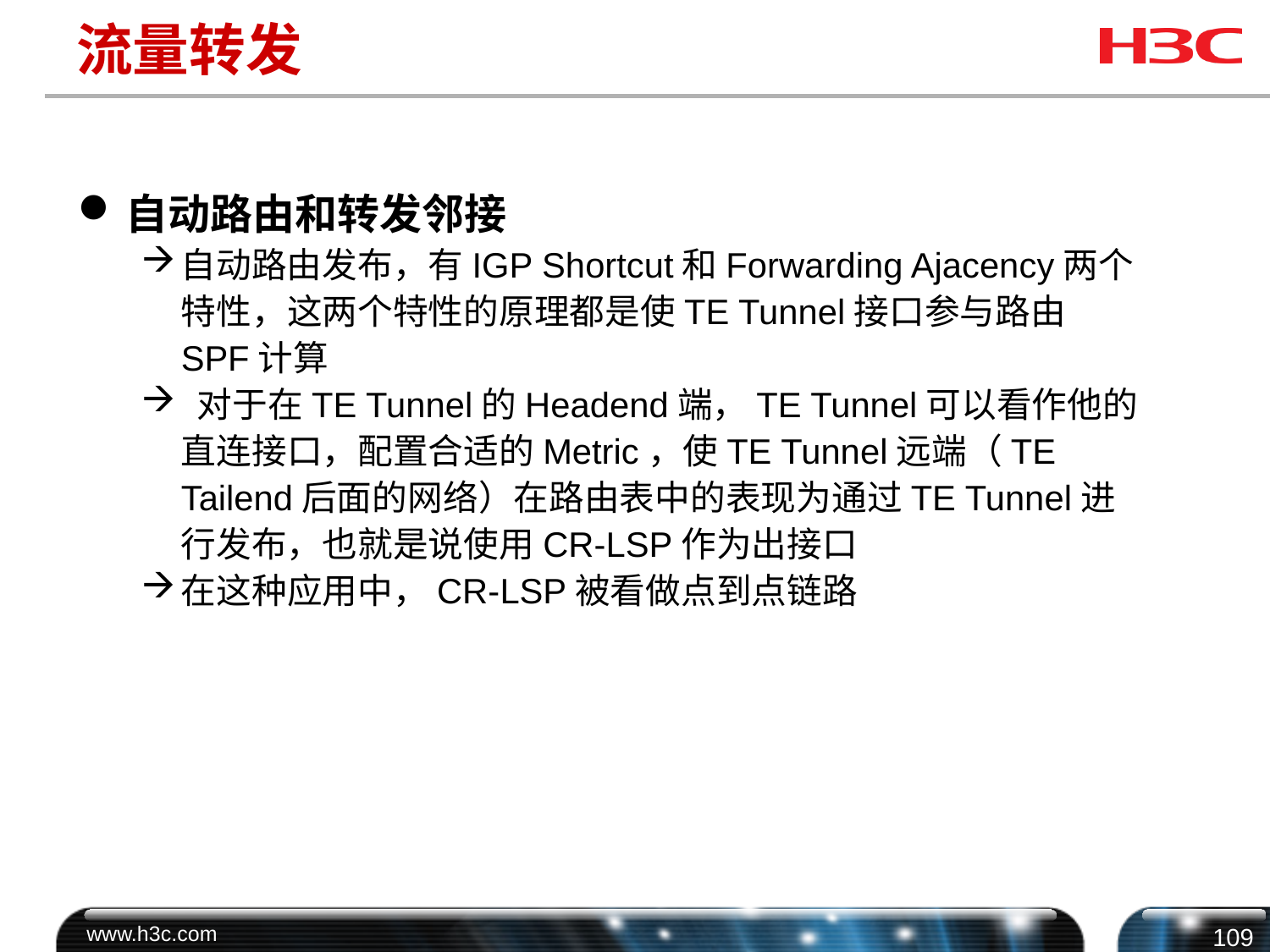

# 流量转发
自动路由和转发邻接
自动路由发布，有IGP Shortcut和Forwarding Ajacency两个特性，这两个特性的原理都是使TE Tunnel接口参与路由SPF计算
 对于在TE Tunnel的Headend端，TE Tunnel可以看作他的直连接口，配置合适的Metric，使TE Tunnel远端（TE Tailend后面的网络）在路由表中的表现为通过TE Tunnel进行发布，也就是说使用CR-LSP作为出接口
在这种应用中，CR-LSP被看做点到点链路